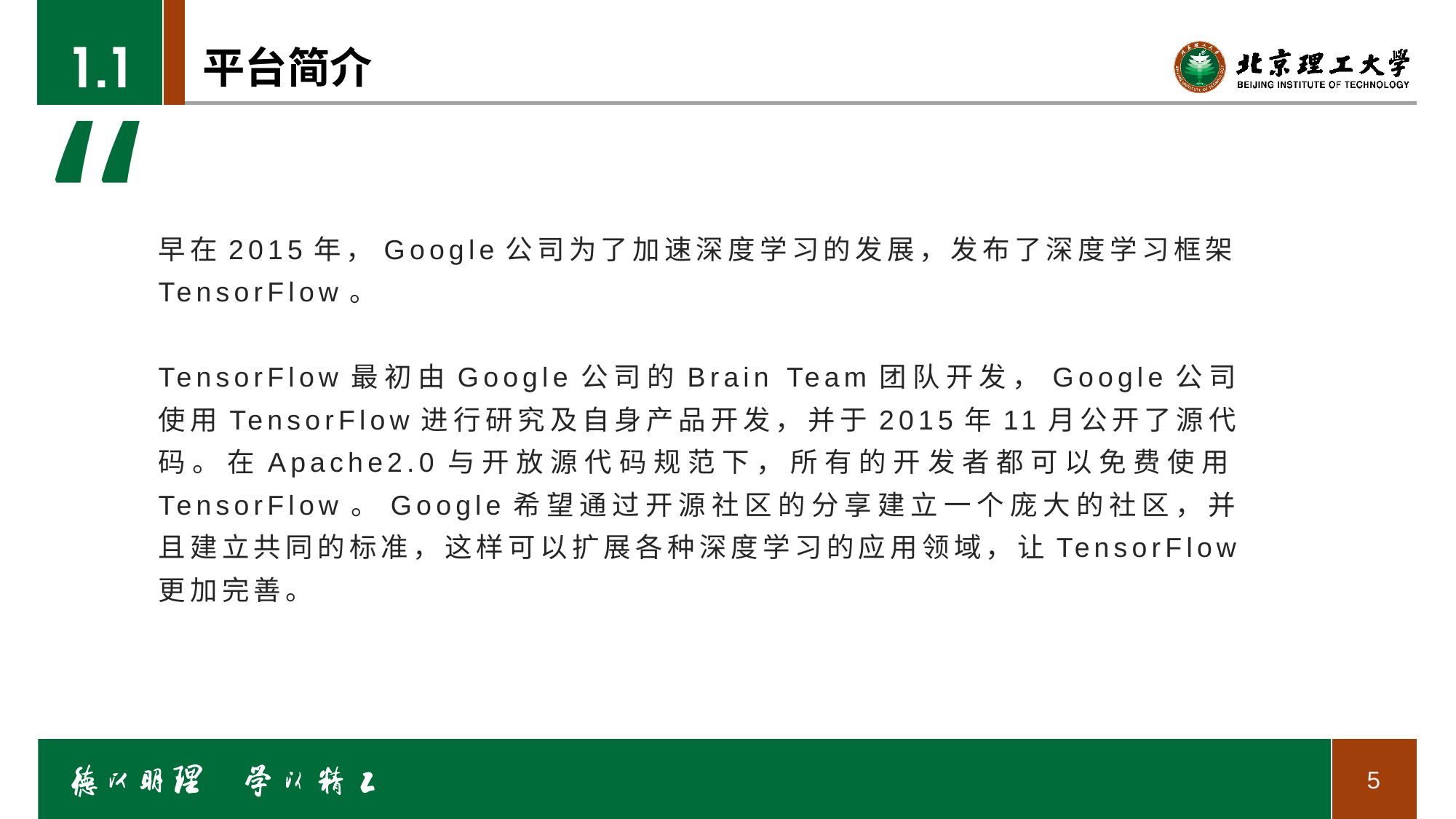

1.1
# 平台简介
“

早在2015年，Google公司为了加速深度学习的发展，发布了深度学习框架TensorFlow。

TensorFlow最初由Google公司的Brain Team团队开发，Google公司使用TensorFlow进行研究及自身产品开发，并于2015年11月公开了源代码。在Apache2.0与开放源代码规范下，所有的开发者都可以免费使用TensorFlow。Google希望通过开源社区的分享建立一个庞大的社区，并且建立共同的标准，这样可以扩展各种深度学习的应用领域，让TensorFlow更加完善。